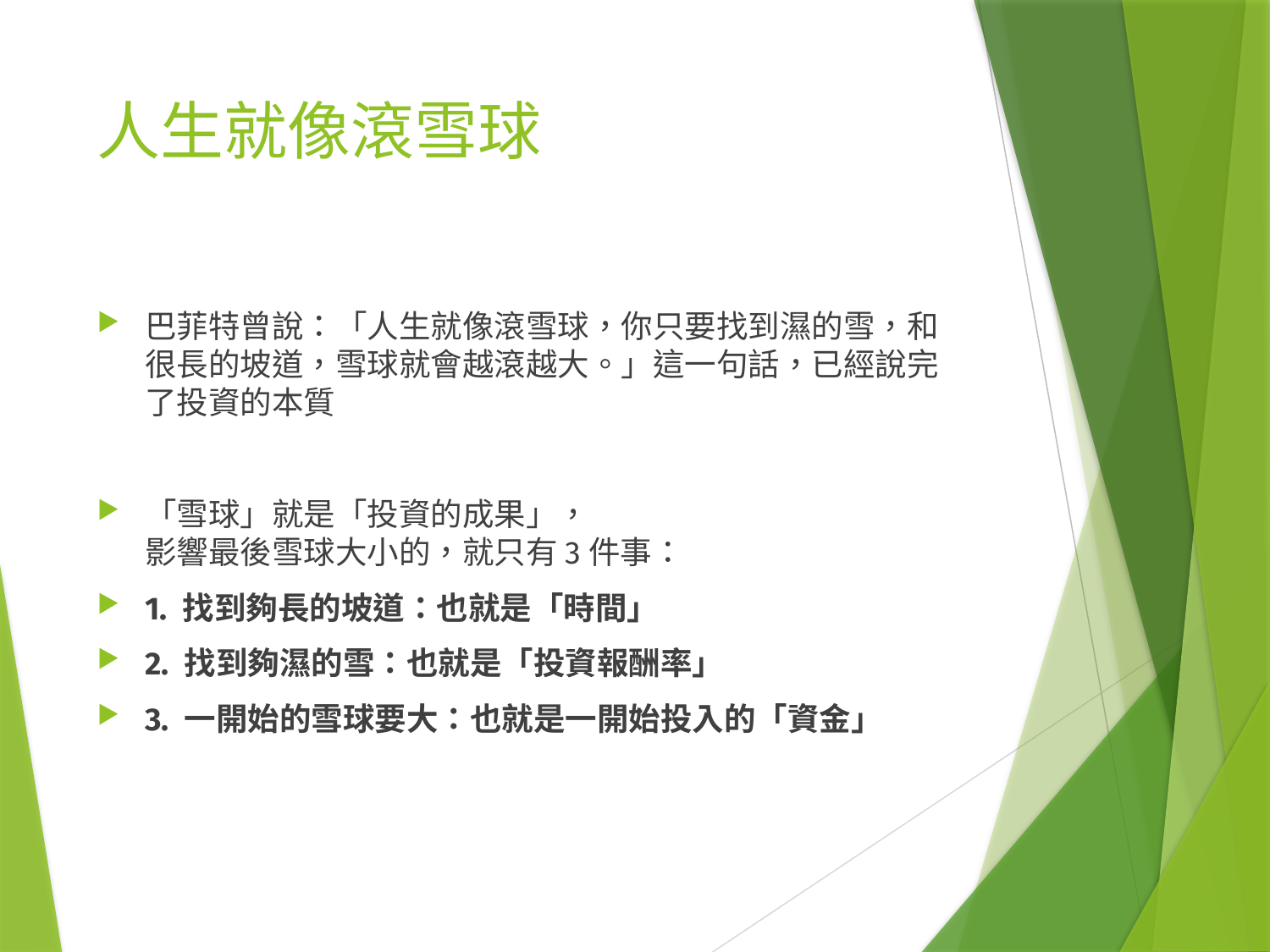

# 人生就像滾雪球
巴菲特曾說：「人生就像滾雪球，你只要找到濕的雪，和很長的坡道，雪球就會越滾越大。」這一句話，已經說完了投資的本質

「雪球」就是「投資的成果」，
影響最後雪球大小的，就只有3件事：
1. 找到夠長的坡道：也就是「時間」
2. 找到夠濕的雪：也就是「投資報酬率」
3. 一開始的雪球要大：也就是一開始投入的「資金」